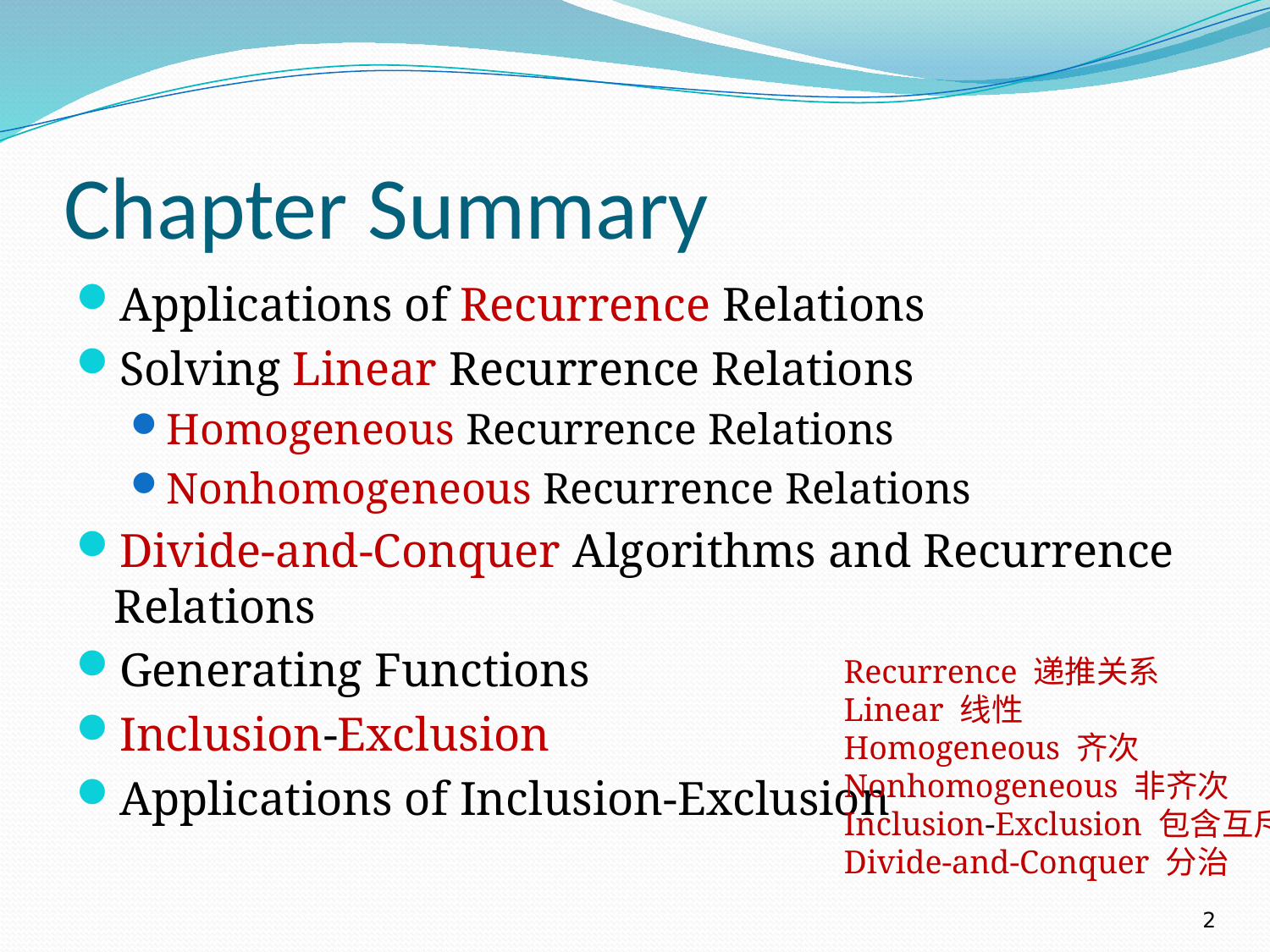

# Chapter Summary
Applications of Recurrence Relations
Solving Linear Recurrence Relations
Homogeneous Recurrence Relations
Nonhomogeneous Recurrence Relations
Divide-and-Conquer Algorithms and Recurrence Relations
Generating Functions
Inclusion-Exclusion
Applications of Inclusion-Exclusion

Recurrence 递推关系
Linear 线性
Homogeneous 齐次
Nonhomogeneous 非齐次
Inclusion-Exclusion 包含互斥
Divide-and-Conquer 分治
2